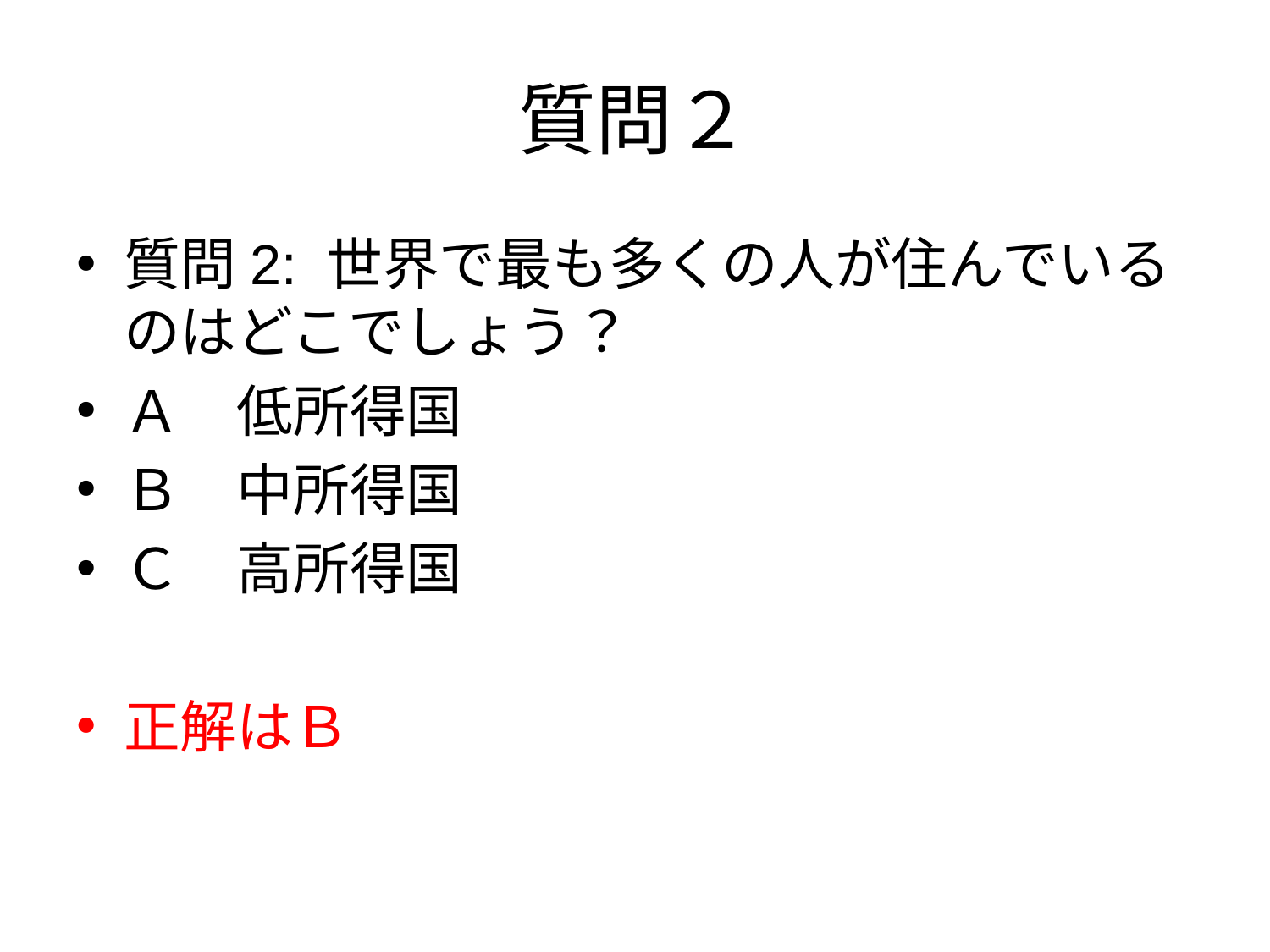

# 質問２
質問2: 世界で最も多くの人が住んでいるのはどこでしょう？
Ａ　低所得国
Ｂ　中所得国
Ｃ　高所得国

正解はＢ